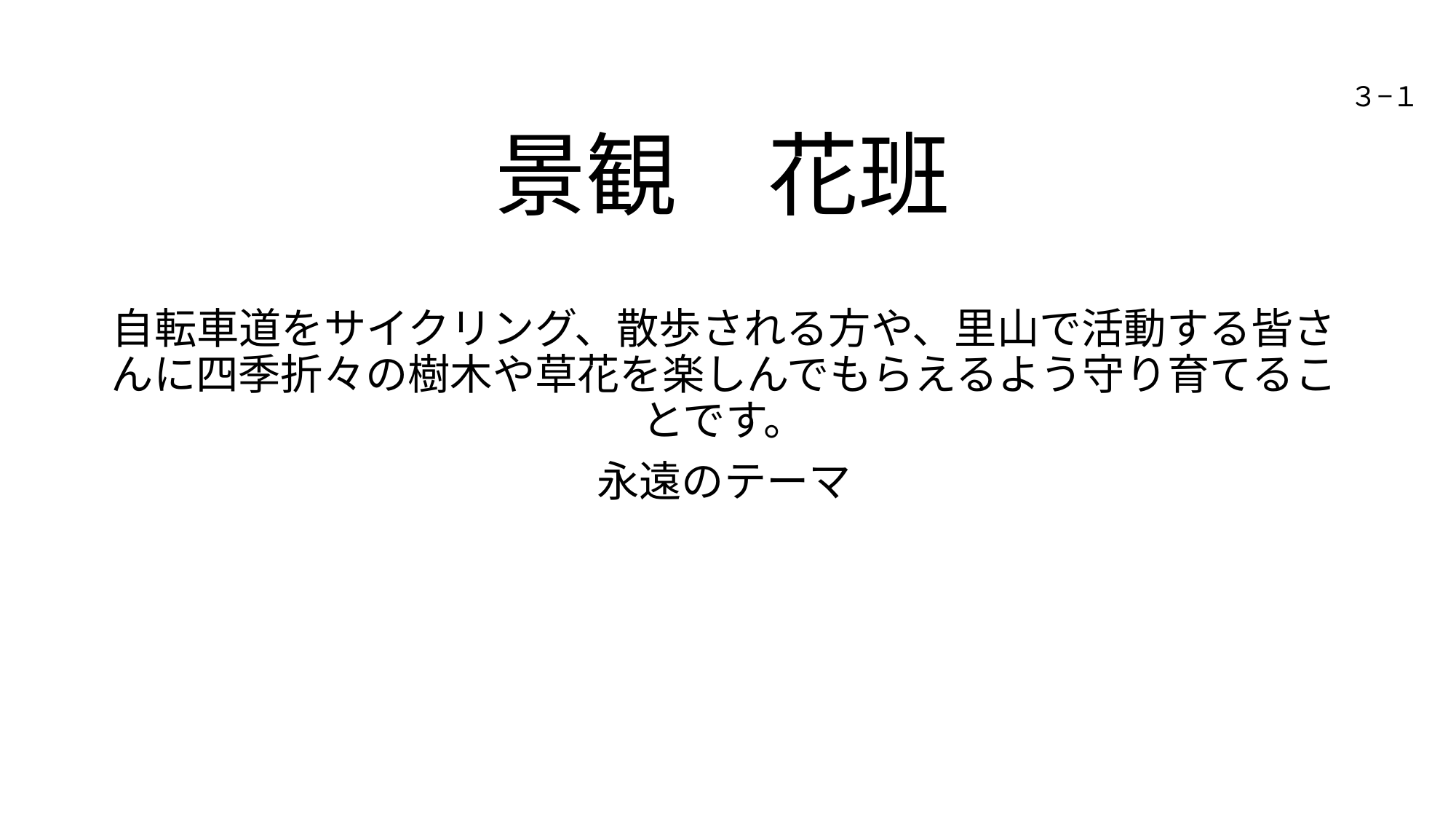

３−１
# 景観　花班
自転車道をサイクリング、散歩される方や、里山で活動する皆さんに四季折々の樹木や草花を楽しんでもらえるよう守り育てることです。
永遠のテーマ